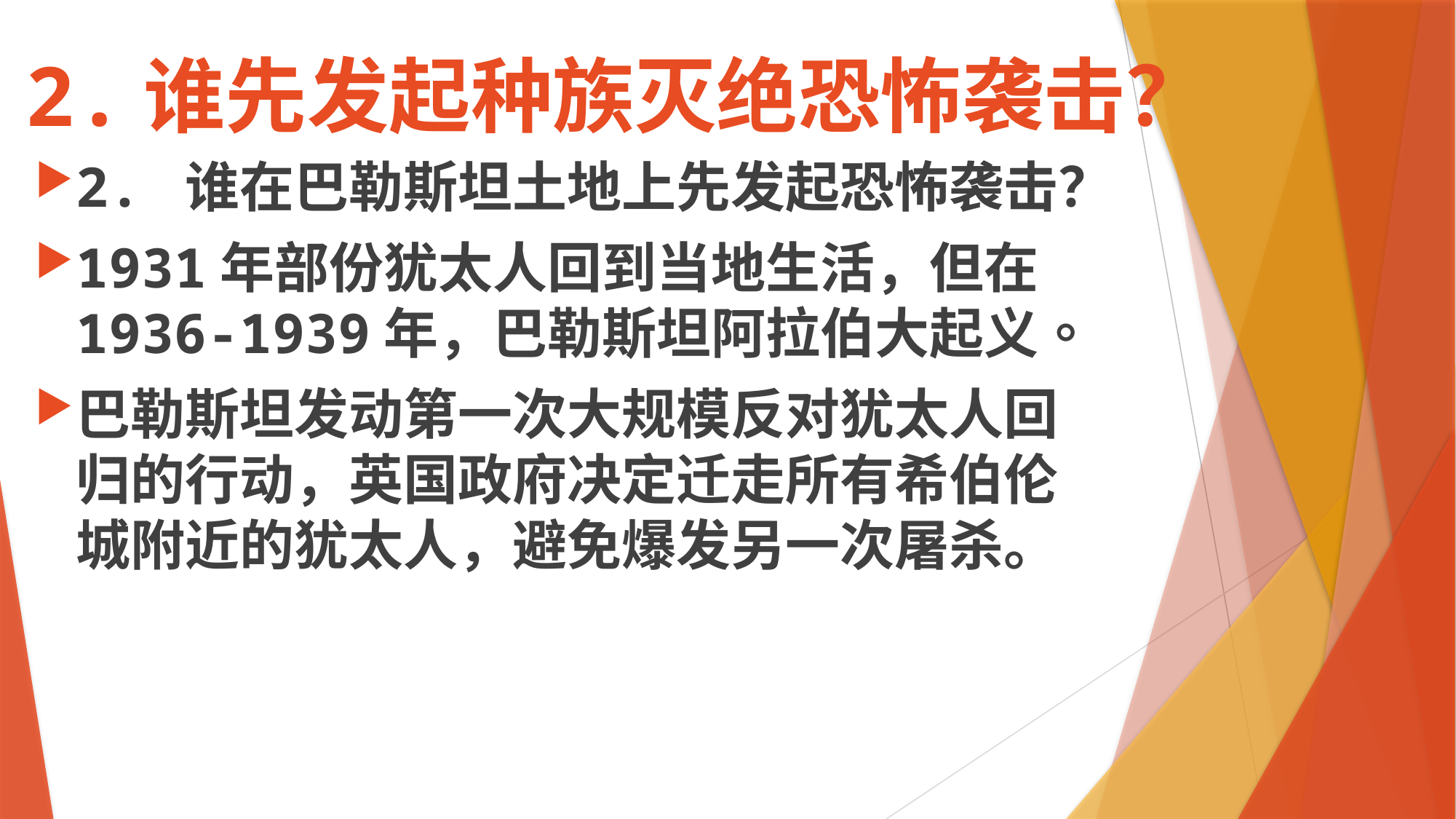

# 2.谁先发起种族灭绝恐怖袭击？
2.	谁在巴勒斯坦土地上先发起恐怖袭击？
1931年部份犹太人回到当地生活，但在1936-1939年，巴勒斯坦阿拉伯大起义。
巴勒斯坦发动第一次大规模反对犹太人回归的行动，英国政府决定迁走所有希伯伦城附近的犹太人，避免爆发另一次屠杀。